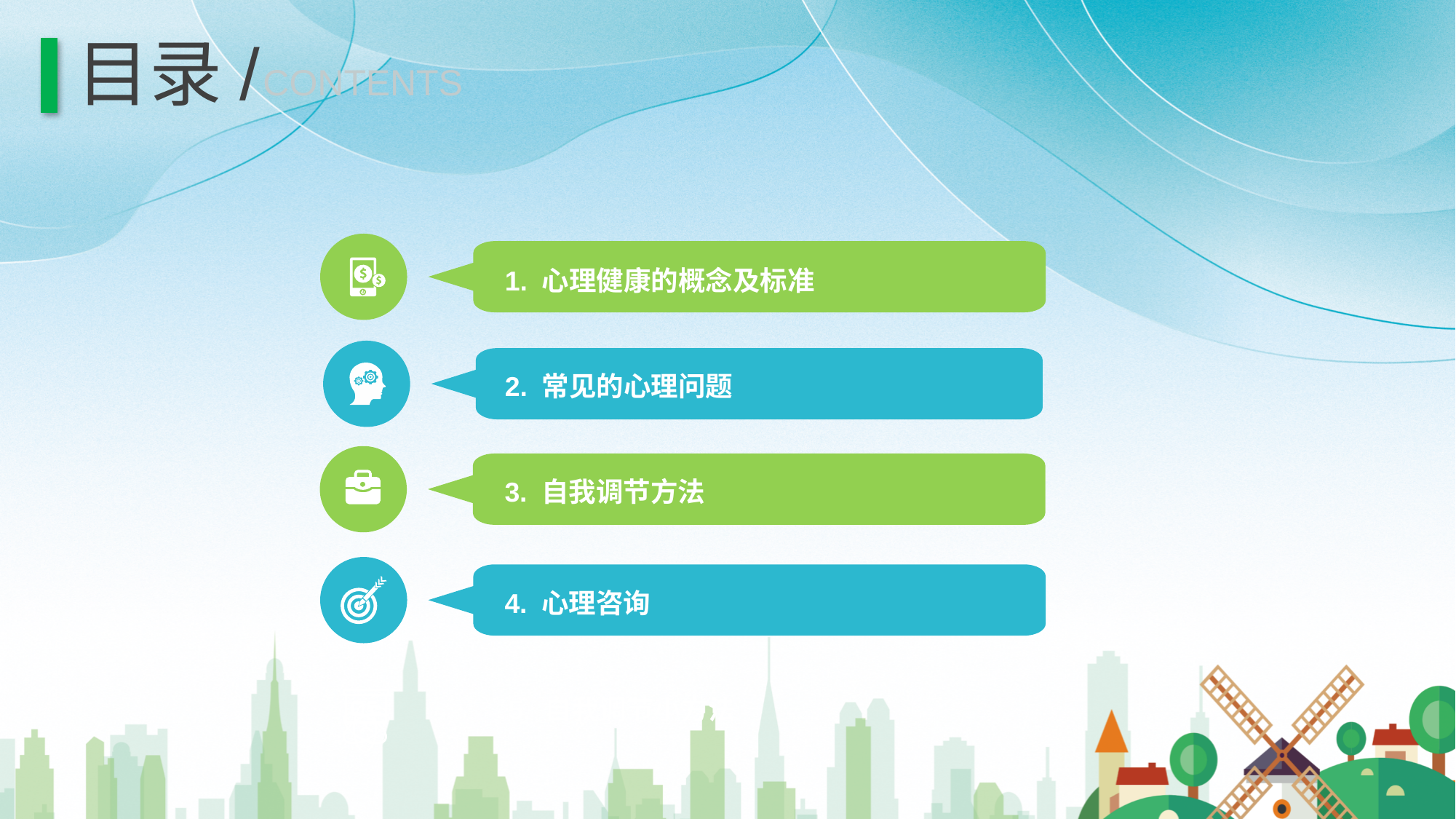

目录/

CONTENTS

1. 心理健康的概念及标准

2. 常见的心理问题

3. 自我调节方法

4. 心理咨询

5. 自我调节小方法